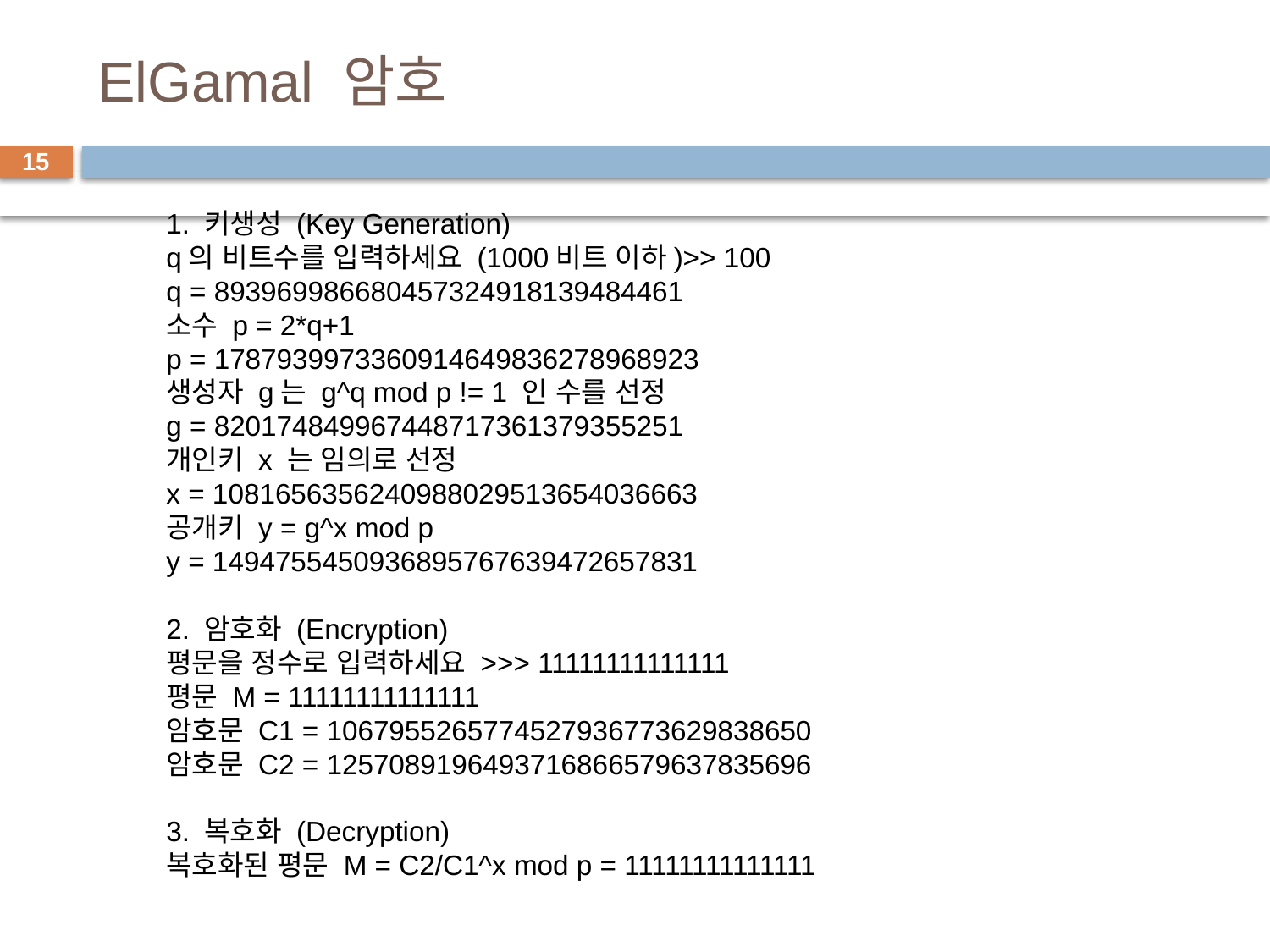

# ElGamal 암호
15
1. 키생성 (Key Generation)
q의 비트수를 입력하세요 (1000비트 이하)>> 100
q = 893969986680457324918139484461
소수 p = 2*q+1
p = 1787939973360914649836278968923
생성자 g는 g^q mod p != 1 인 수를 선정
g = 820174849967448717361379355251
개인키 x 는 임의로 선정
x = 1081656356240988029513654036663
공개키 y = g^x mod p
y = 1494755450936895767639472657831

2. 암호화 (Encryption)
평문을 정수로 입력하세요 >>> 11111111111111
평문 M = 11111111111111
암호문 C1 = 1067955265774527936773629838650
암호문 C2 = 1257089196493716866579637835696

3. 복호화 (Decryption)
복호화된 평문 M = C2/C1^x mod p = 11111111111111